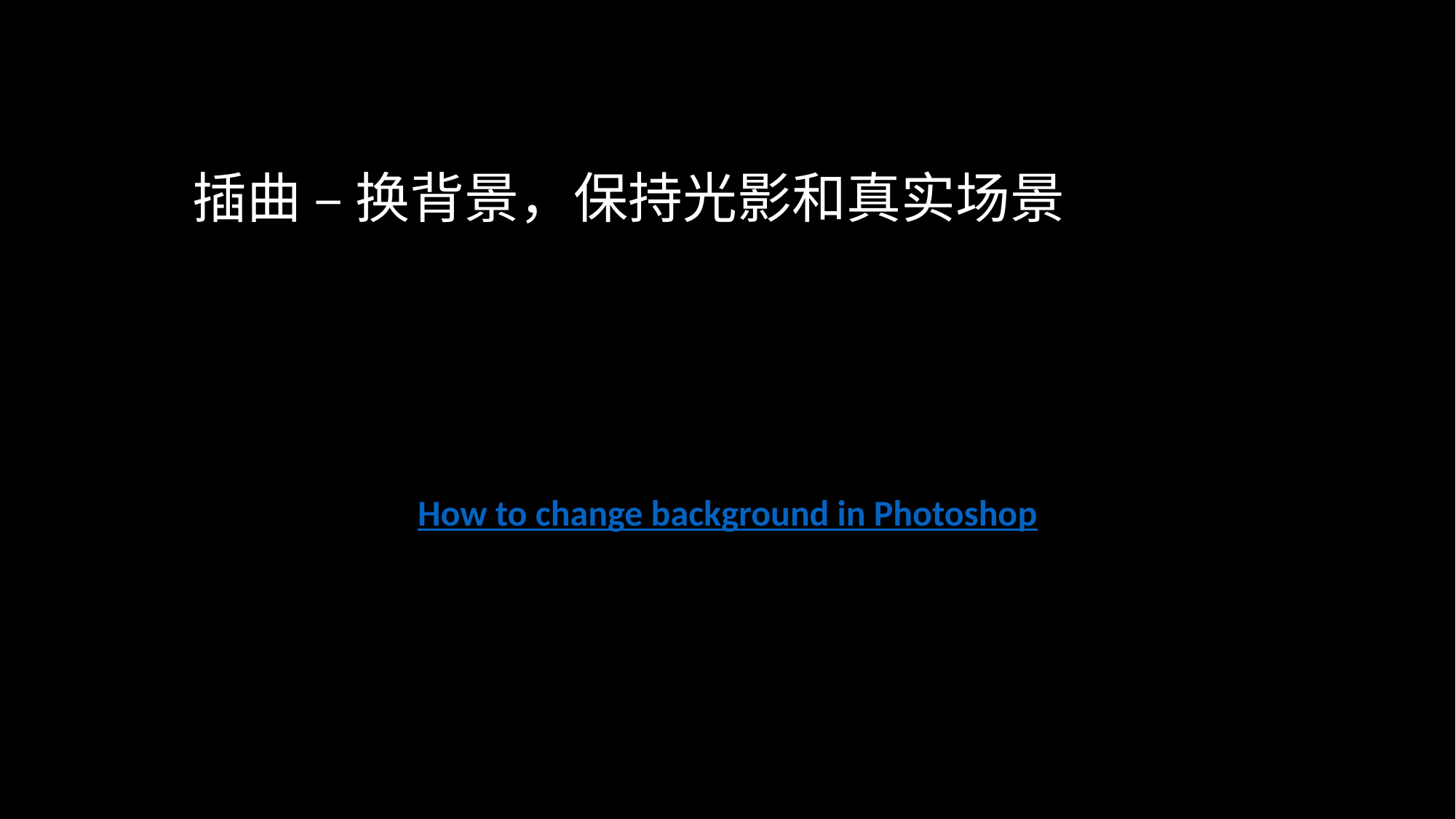

# 插曲 – 换背景，保持光影和真实场景

How to change background in Photoshop